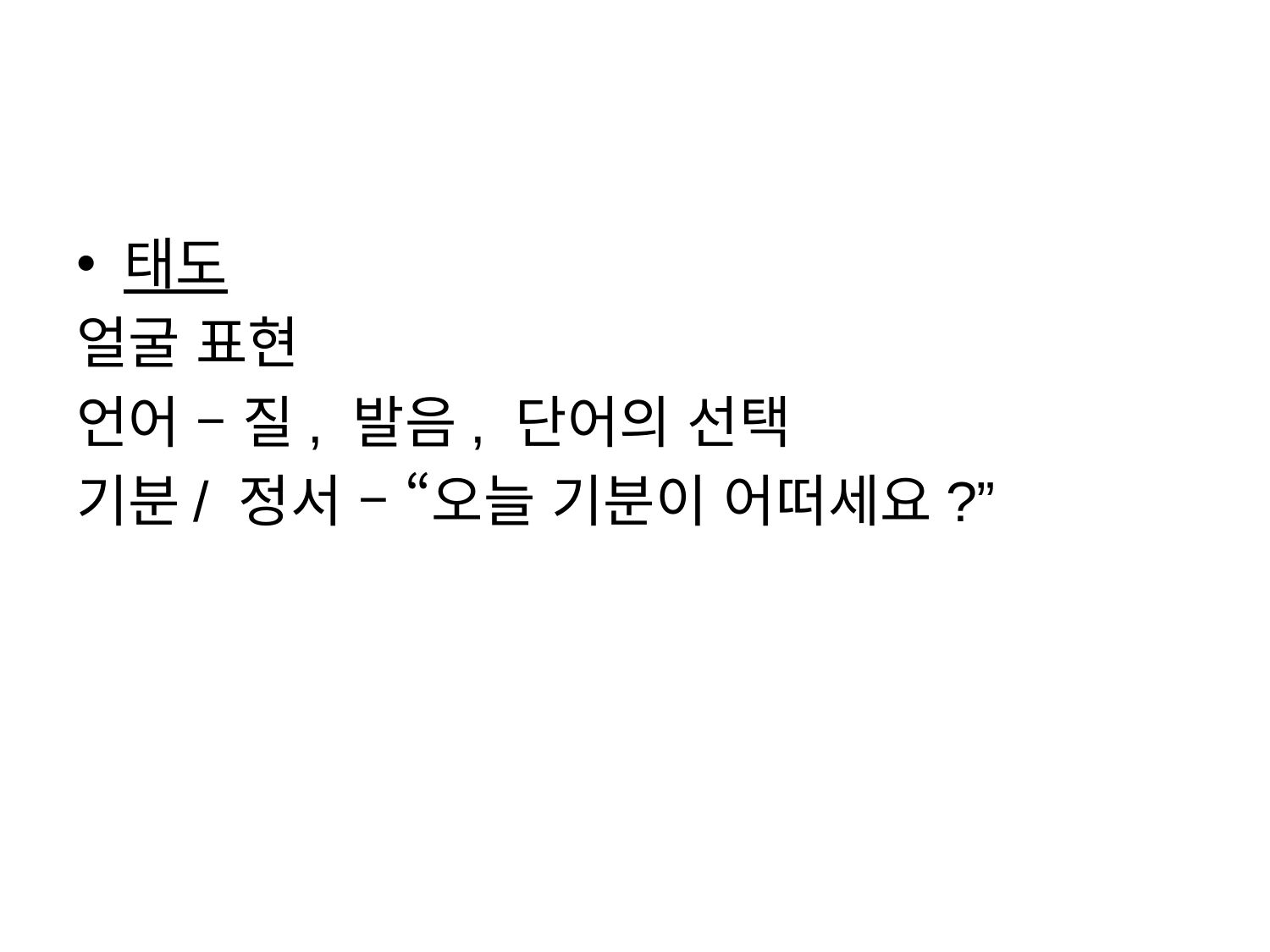

#
태도
얼굴 표현
언어 – 질, 발음, 단어의 선택
기분/ 정서 – “오늘 기분이 어떠세요?”